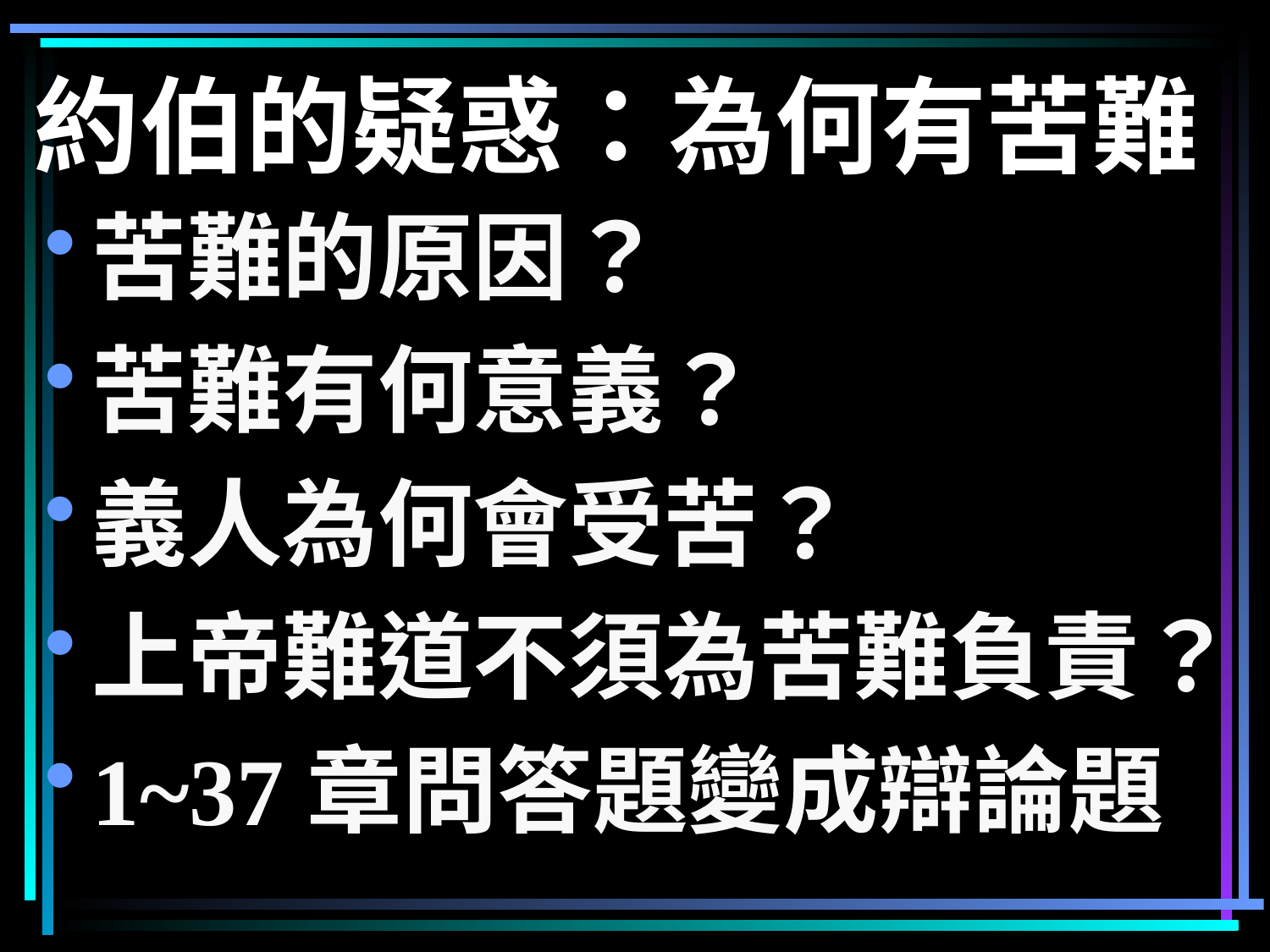

# 約伯的疑惑：為何有苦難
苦難的原因？
苦難有何意義？
義人為何會受苦？
上帝難道不須為苦難負責？
1~37章問答題變成辯論題